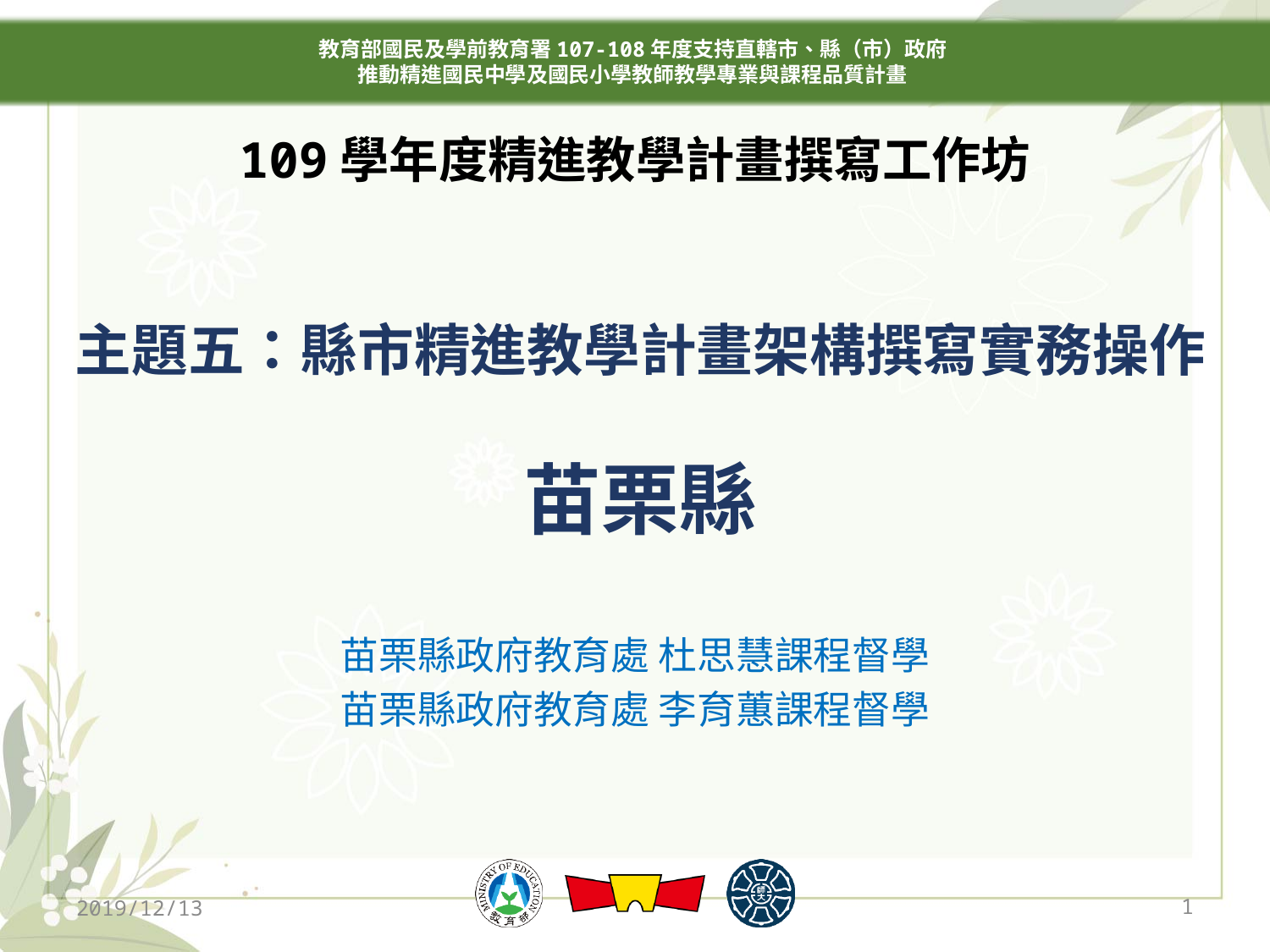

主題五：縣市精進教學計畫架構撰寫實務操作

苗栗縣
苗栗縣政府教育處 杜思慧課程督學
苗栗縣政府教育處 李育蕙課程督學
2019/12/13
1